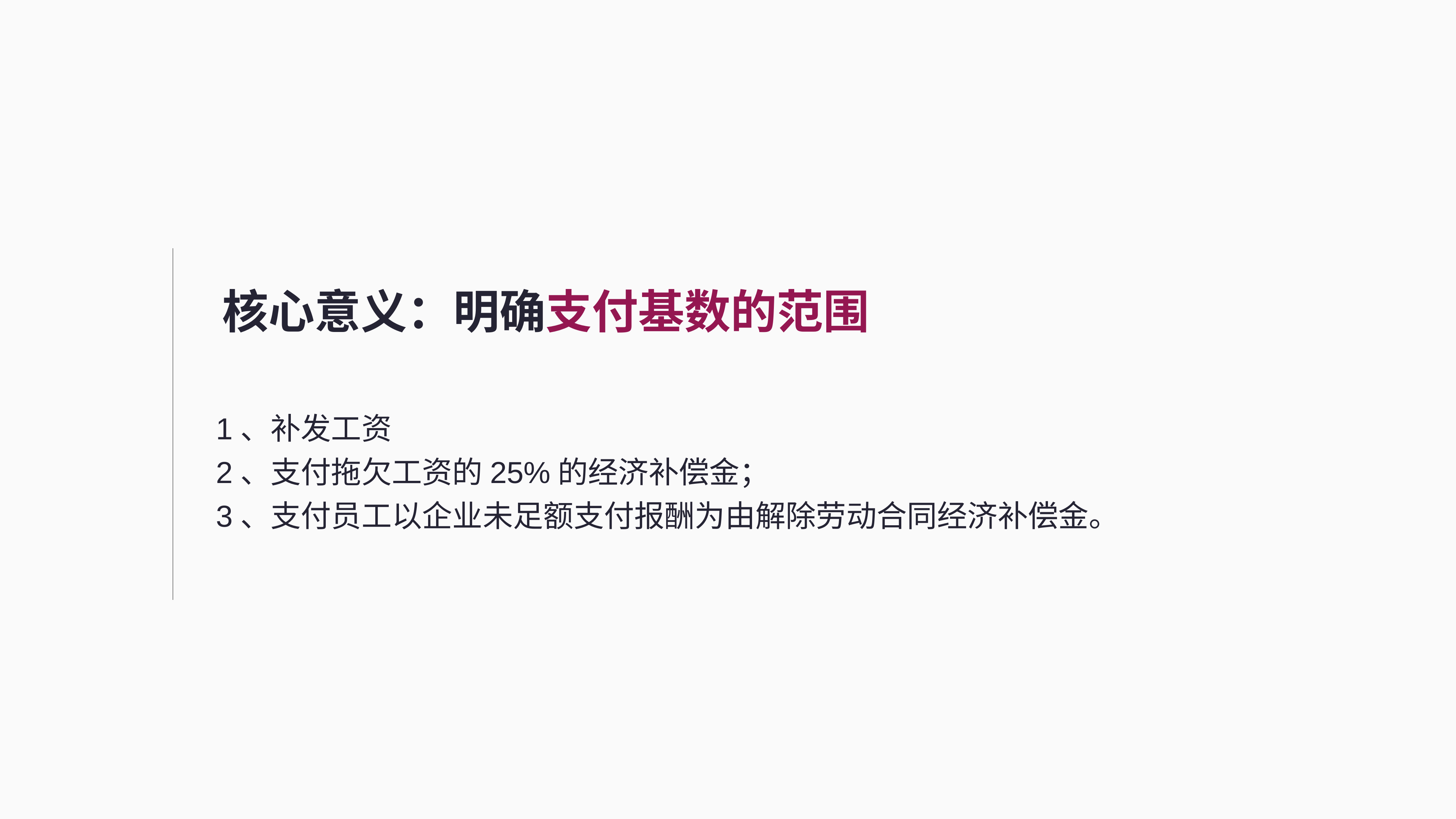

核心意义：明确支付基数的范围
1、补发工资
2、支付拖欠工资的25%的经济补偿金；
3、支付员工以企业未足额支付报酬为由解除劳动合同经济补偿金。